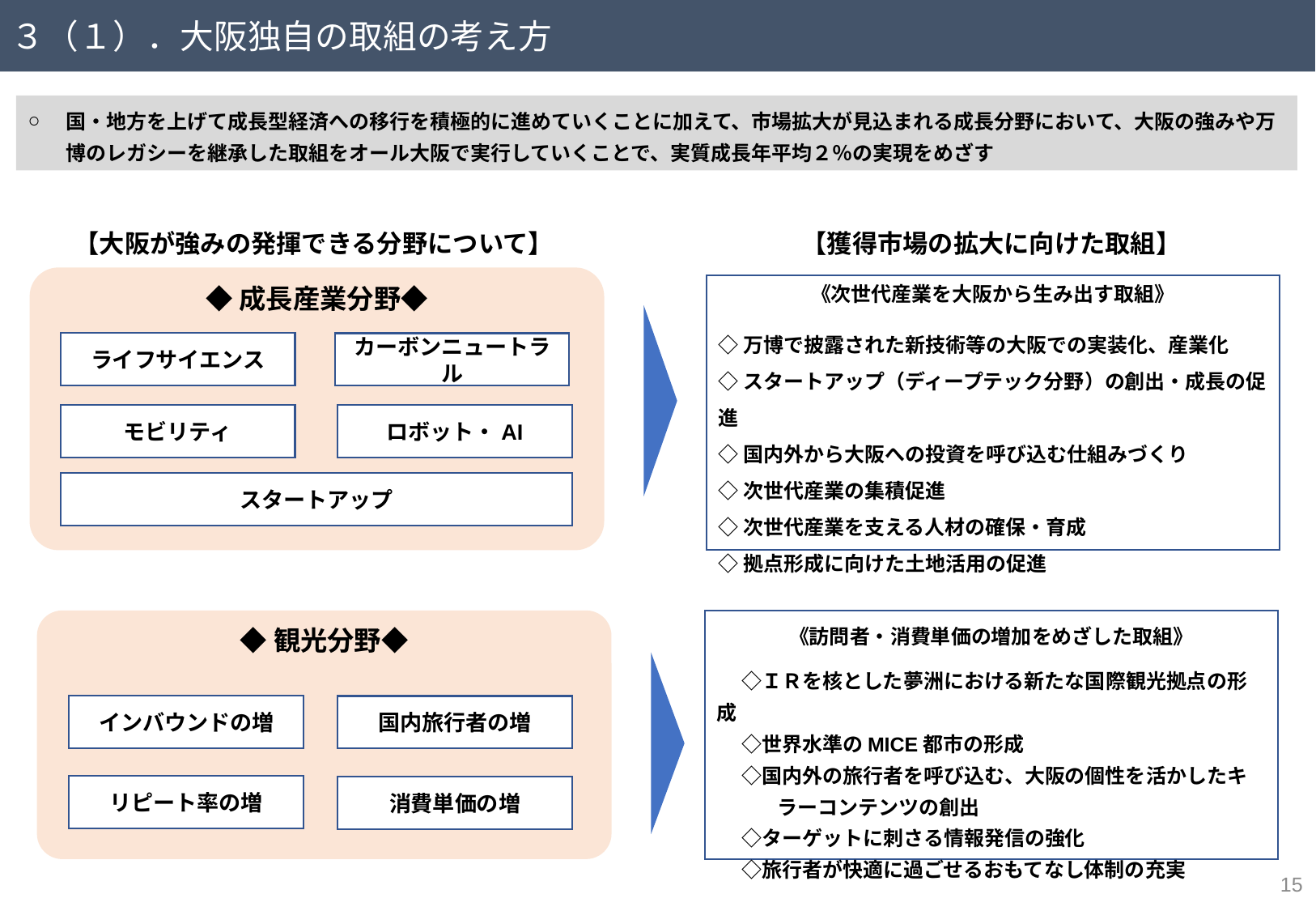

３（１）．大阪独自の取組の考え方
国・地方を上げて成長型経済への移行を積極的に進めていくことに加えて、市場拡大が見込まれる成長分野において、大阪の強みや万博のレガシーを継承した取組をオール大阪で実行していくことで、実質成長年平均２％の実現をめざす
【大阪が強みの発揮できる分野について】
【獲得市場の拡大に向けた取組】
◆成長産業分野◆
《次世代産業を大阪から生み出す取組》

◇万博で披露された新技術等の大阪での実装化、産業化
◇スタートアップ（ディープテック分野）の創出・成長の促進
◇国内外から大阪への投資を呼び込む仕組みづくり
◇次世代産業の集積促進
◇次世代産業を支える人材の確保・育成
◇拠点形成に向けた土地活用の促進
ライフサイエンス
カーボンニュートラル

モビリティ
ロボット・AI
スタートアップ
◆観光分野◆
《訪問者・消費単価の増加をめざした取組》

　 ◇ＩＲを核とした夢洲における新たな国際観光拠点の形成
　 ◇世界水準のMICE都市の形成
　 ◇国内外の旅行者を呼び込む、大阪の個性を活かしたキ
　　　ラーコンテンツの創出
　 ◇ターゲットに刺さる情報発信の強化
　 ◇旅行者が快適に過ごせるおもてなし体制の充実
インバウンドの増
国内旅行者の増

リピート率の増
消費単価の増
15